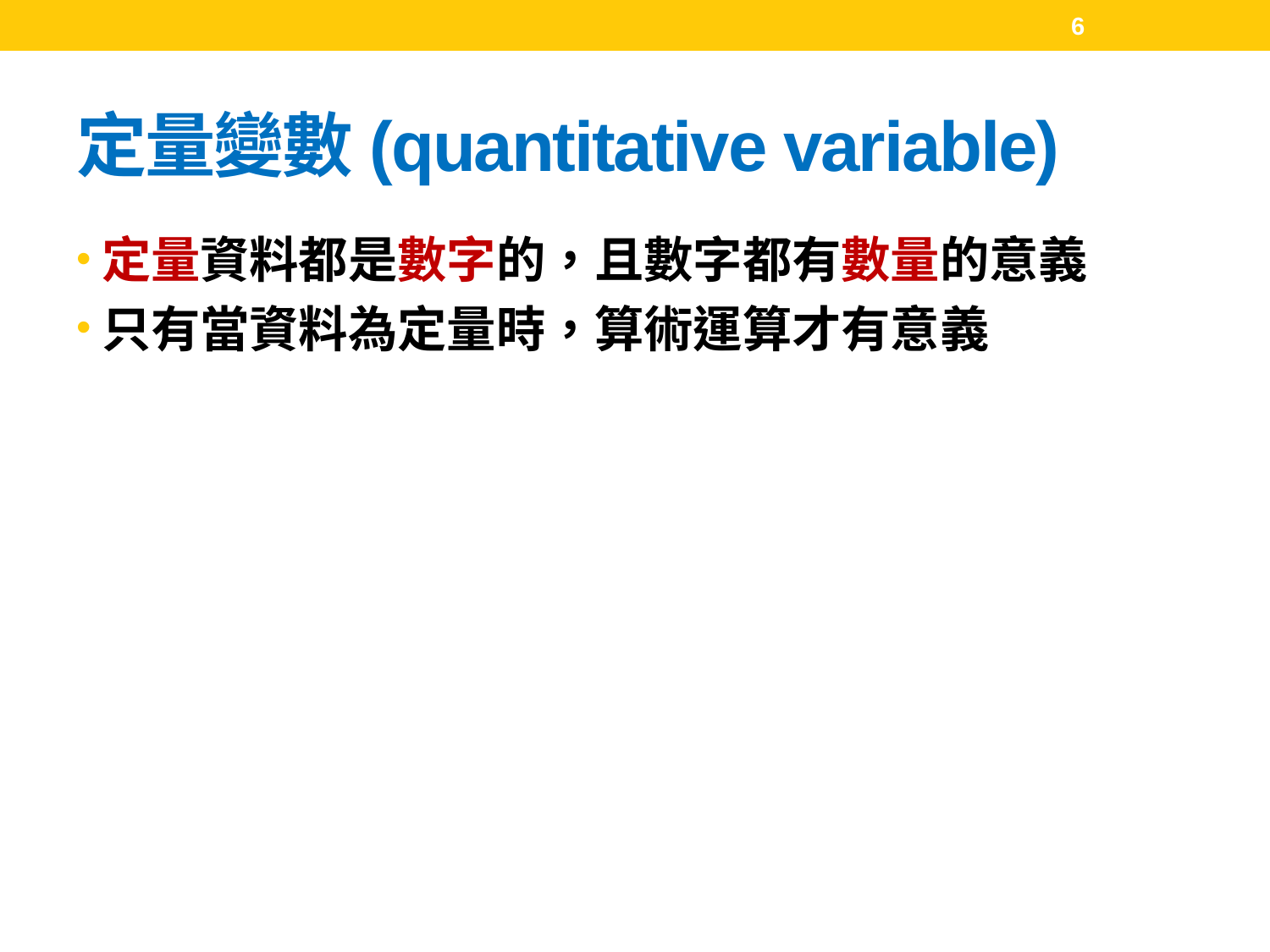

6
# 定量變數(quantitative variable)
定量資料都是數字的，且數字都有數量的意義
只有當資料為定量時，算術運算才有意義